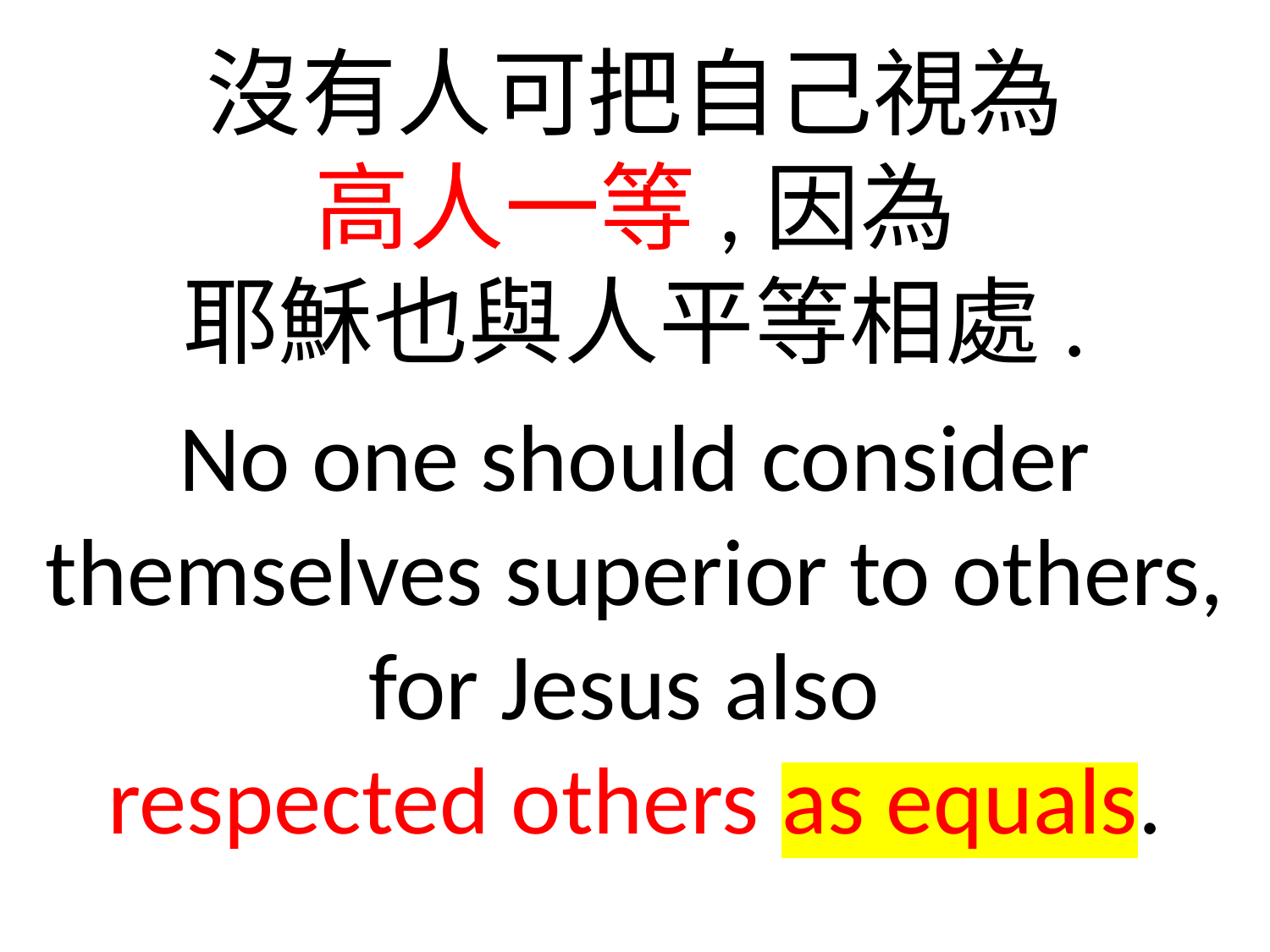

沒有人可把自己視為
高人一等,因為
耶穌也與人平等相處.
No one should consider themselves superior to others, for Jesus also
respected others as equals.